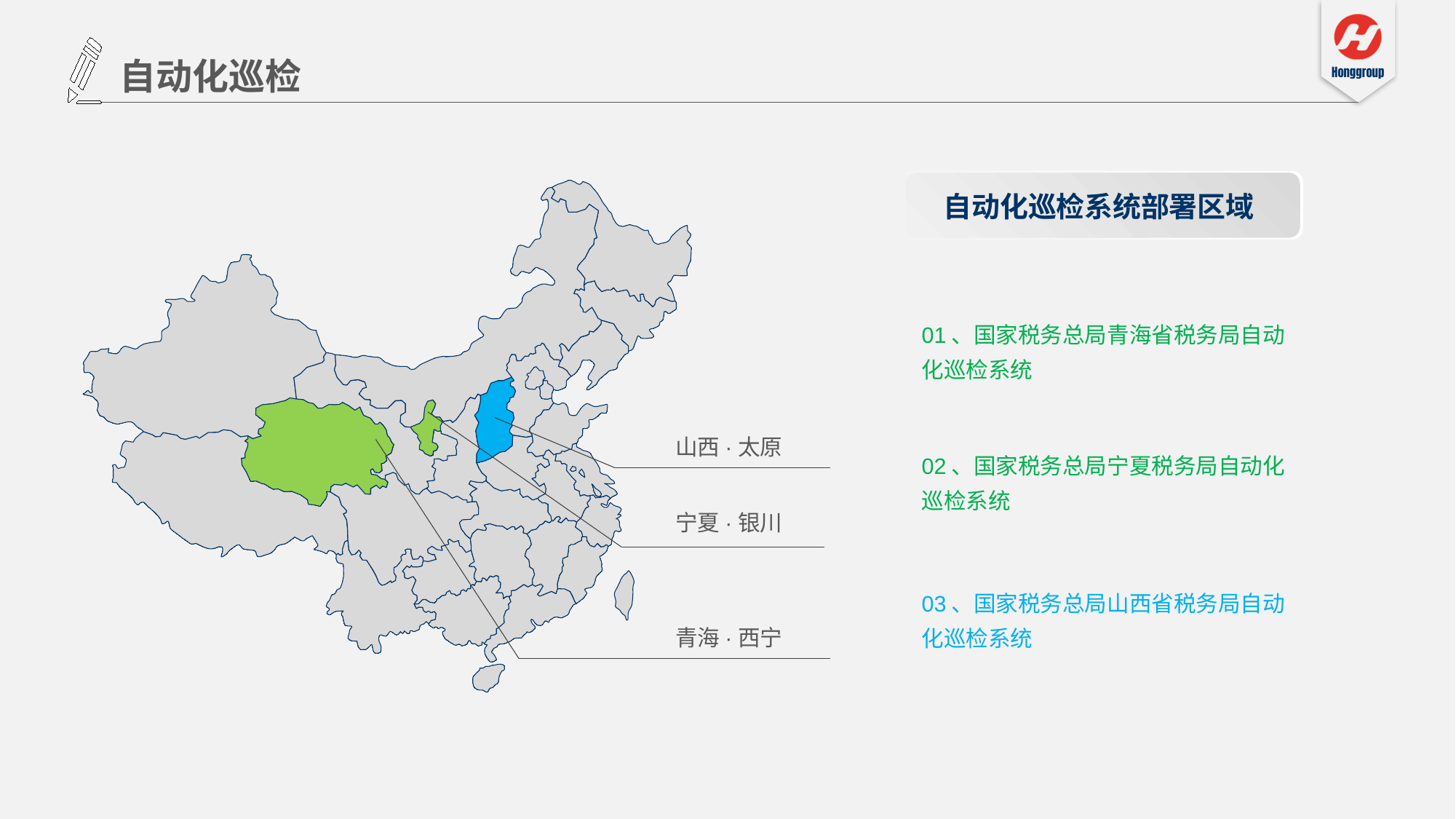

自动化巡检

自动化巡检系统部署区域

01、国家税务总局青海省税务局自动化巡检系统
山西·太原
02、国家税务总局宁夏税务局自动化巡检系统
宁夏·银川
03、国家税务总局山西省税务局自动化巡检系统
青海·西宁